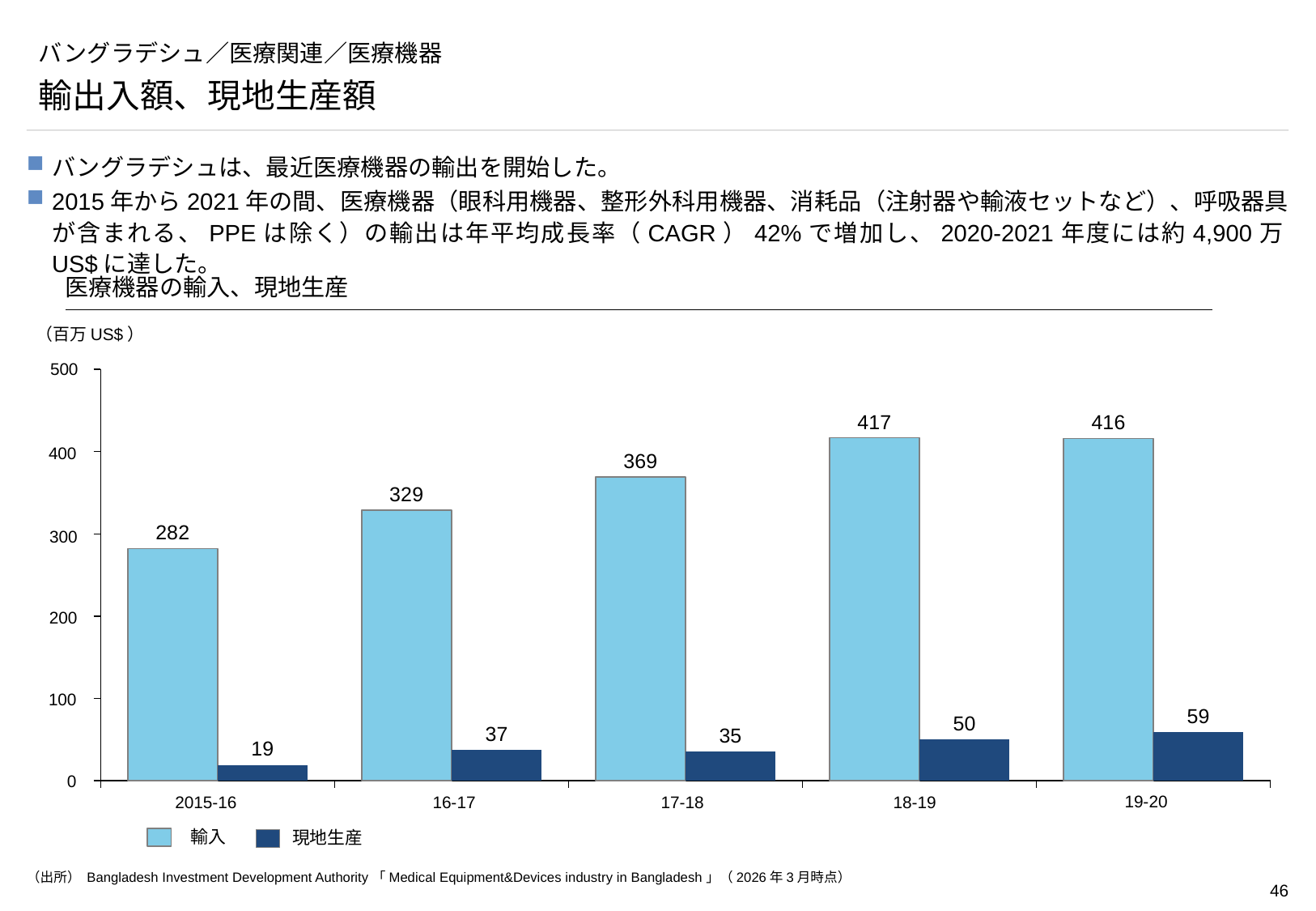

# バングラデシュ／医療関連／医療機器
輸出入額、現地生産額
バングラデシュは、最近医療機器の輸出を開始した。
2015年から2021年の間、医療機器（眼科用機器、整形外科用機器、消耗品（注射器や輸液セットなど）、呼吸器具が含まれる、PPEは除く）の輸出は年平均成長率（CAGR）42%で増加し、2020-2021年度には約4,900万US$に達した。
医療機器の輸入、現地生産
（百万US$）
500

### Chart

| Category |  |  |
|---|---|---|
400
300
200
100
0
19-20
2015-16
16-17
17-18
18-19
輸入
現地生産

（出所） Bangladesh Investment Development Authority「Medical Equipment&Devices industry in Bangladesh」（2026年3月時点）